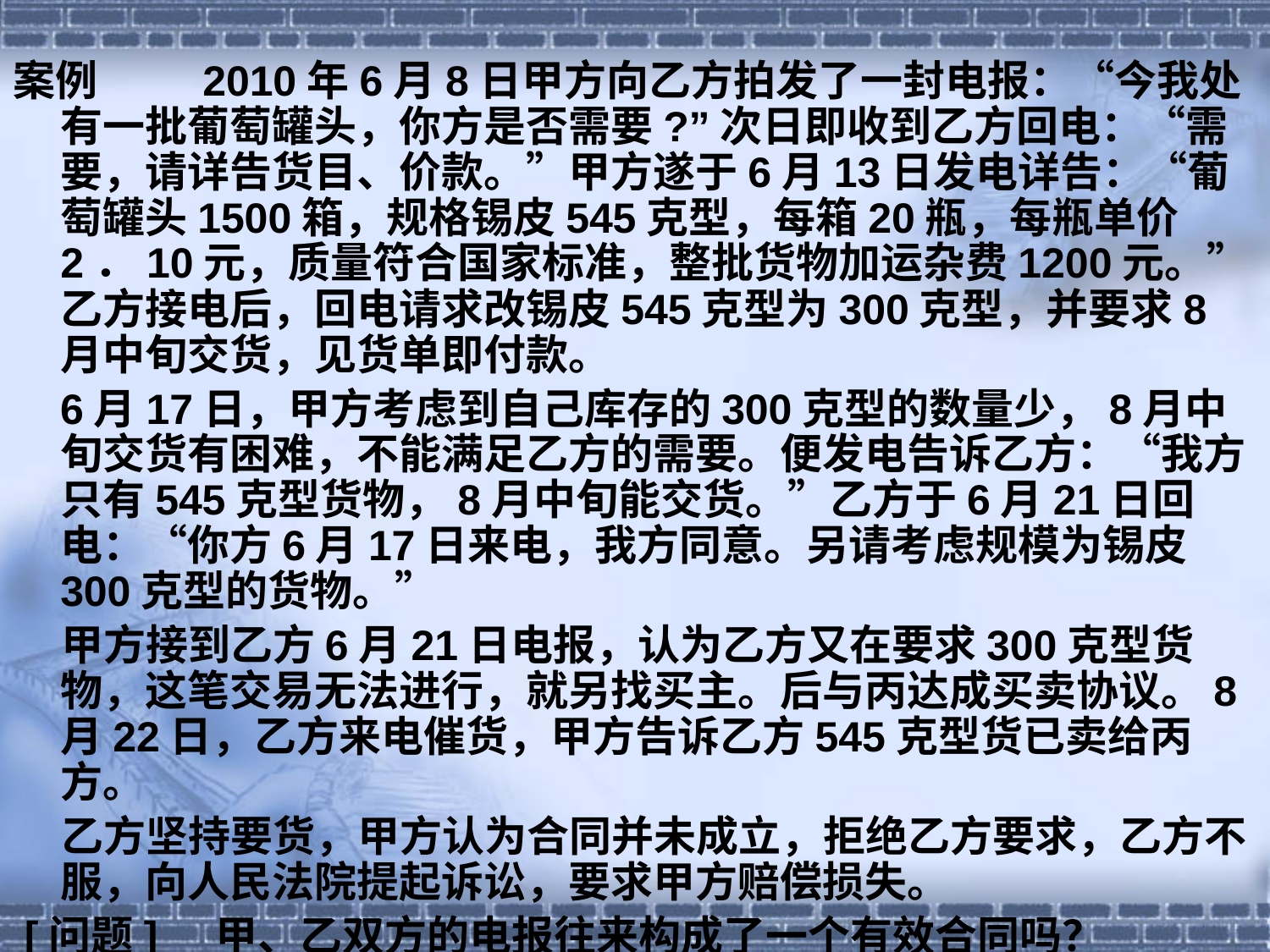

案例          2010年6月8日甲方向乙方拍发了一封电报：“今我处有一批葡萄罐头，你方是否需要?”次日即收到乙方回电：“需要，请详告货目、价款。”甲方遂于6月13日发电详告：“葡萄罐头1500箱，规格锡皮545克型，每箱20瓶，每瓶单价2．10元，质量符合国家标准，整批货物加运杂费1200元。”乙方接电后，回电请求改锡皮545克型为300克型，并要求8月中旬交货，见货单即付款。
    6月17日，甲方考虑到自己库存的300克型的数量少，8月中旬交货有困难，不能满足乙方的需要。便发电告诉乙方：“我方只有545克型货物，8月中旬能交货。”乙方于6月21日回电：“你方6月17日来电，我方同意。另请考虑规模为锡皮300克型的货物。”
    甲方接到乙方6月21日电报，认为乙方又在要求300克型货物，这笔交易无法进行，就另找买主。后与丙达成买卖协议。8月22日，乙方来电催货，甲方告诉乙方545克型货已卖给丙方。
    乙方坚持要货，甲方认为合同并未成立，拒绝乙方要求，乙方不服，向人民法院提起诉讼，要求甲方赔偿损失。
 [问题]    甲、乙双方的电报往来构成了一个有效合同吗？